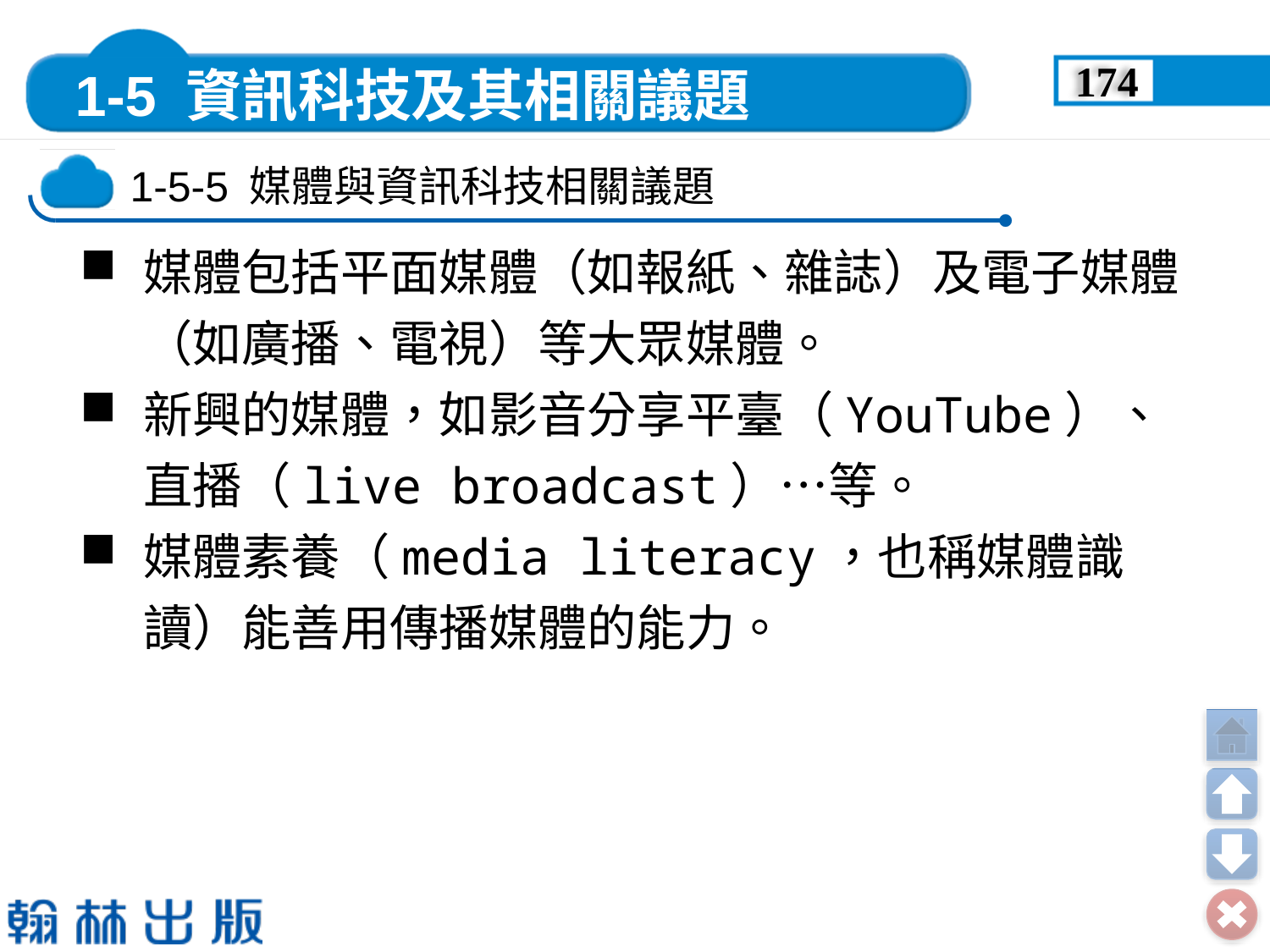

174
媒體包括平面媒體（如報紙、雜誌）及電子媒體（如廣播、電視）等大眾媒體。
新興的媒體，如影音分享平臺（YouTube）、直播（live broadcast）…等。
媒體素養（media literacy，也稱媒體識讀）能善用傳播媒體的能力。